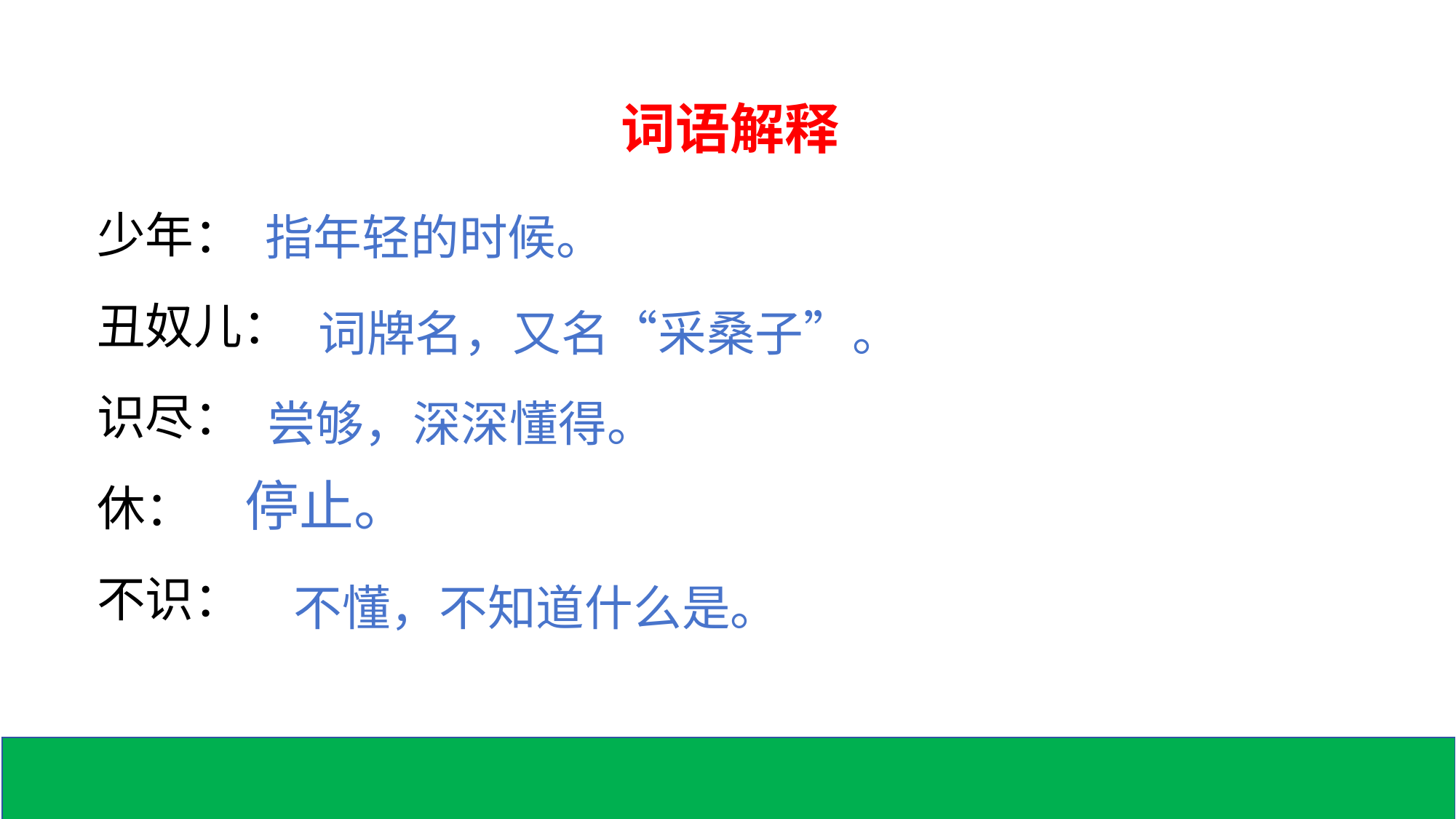

词语解释
少年：
丑奴儿：
识尽：
休：
不识：

指年轻的时候。
词牌名，又名“采桑子”。
尝够，深深懂得。
停止。
不懂，不知道什么是。